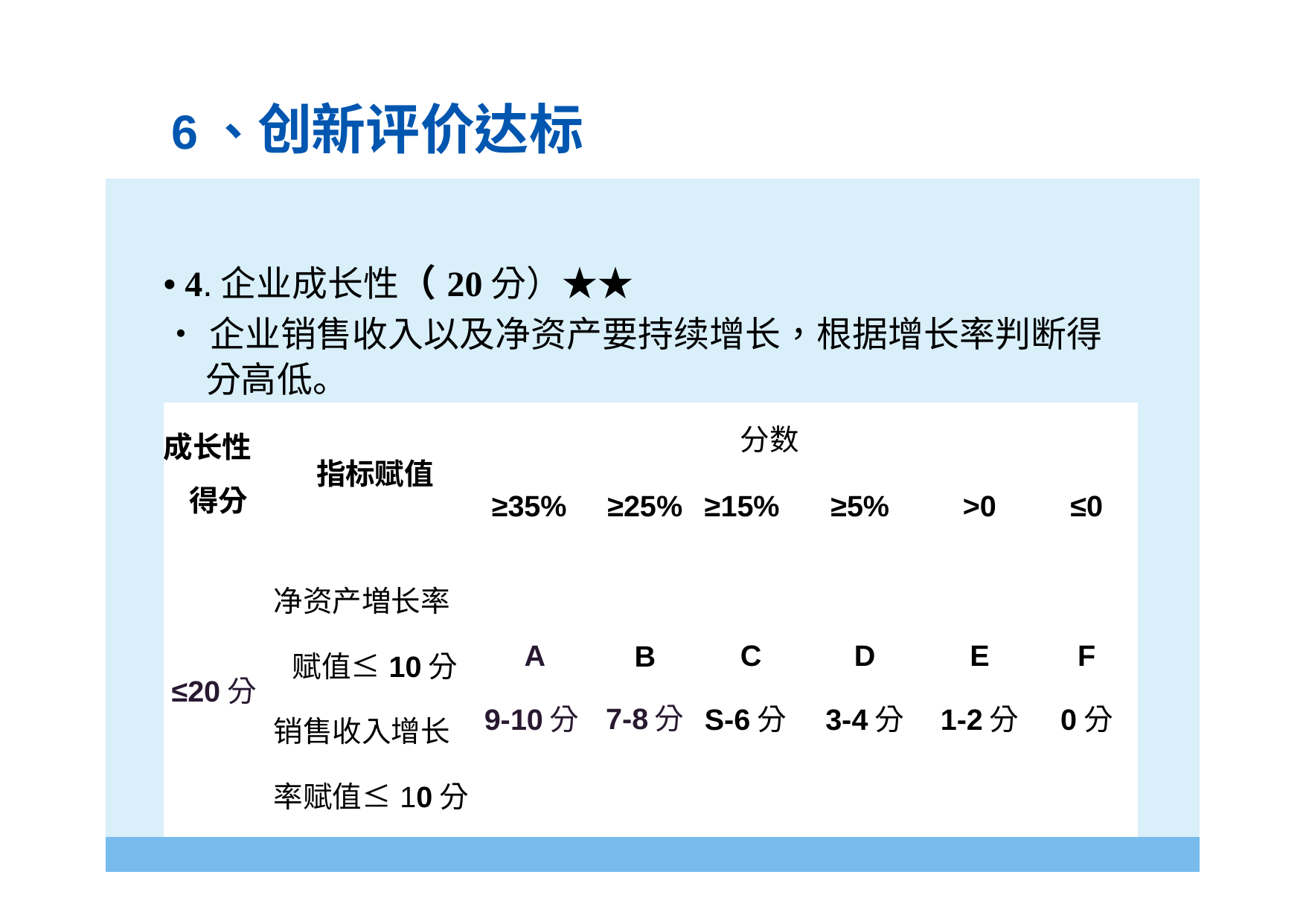

6、创新评价达标
|  | • 4.企业成长性（20分）★★ •企业销售收入以及净资产要持续增长，根据增长率判断得 分高低。 |  |  |  |  |  |  |  |  |
| --- | --- | --- | --- | --- | --- | --- | --- | --- | --- |
|  | 成长性 得分 | 指标赋值 | 分数 |  |  |  |  |  |  |
|  |  |  | ≥35% | ≥25% | ≥15% | ≥5% | >0 | ≤0 |  |
|  | ≤20分 | 净资产増长率 赋值≤10分 | A 9-10分 | B 7-8分 | C S-6分 | D 3-4分 | E 1-2分 | F 0分 |  |
|  |  | 销售收入增长 率赋值≤10分 |  |  |  |  |  |  |  |
|  |  |  |  |  |  |  |  |  |  |